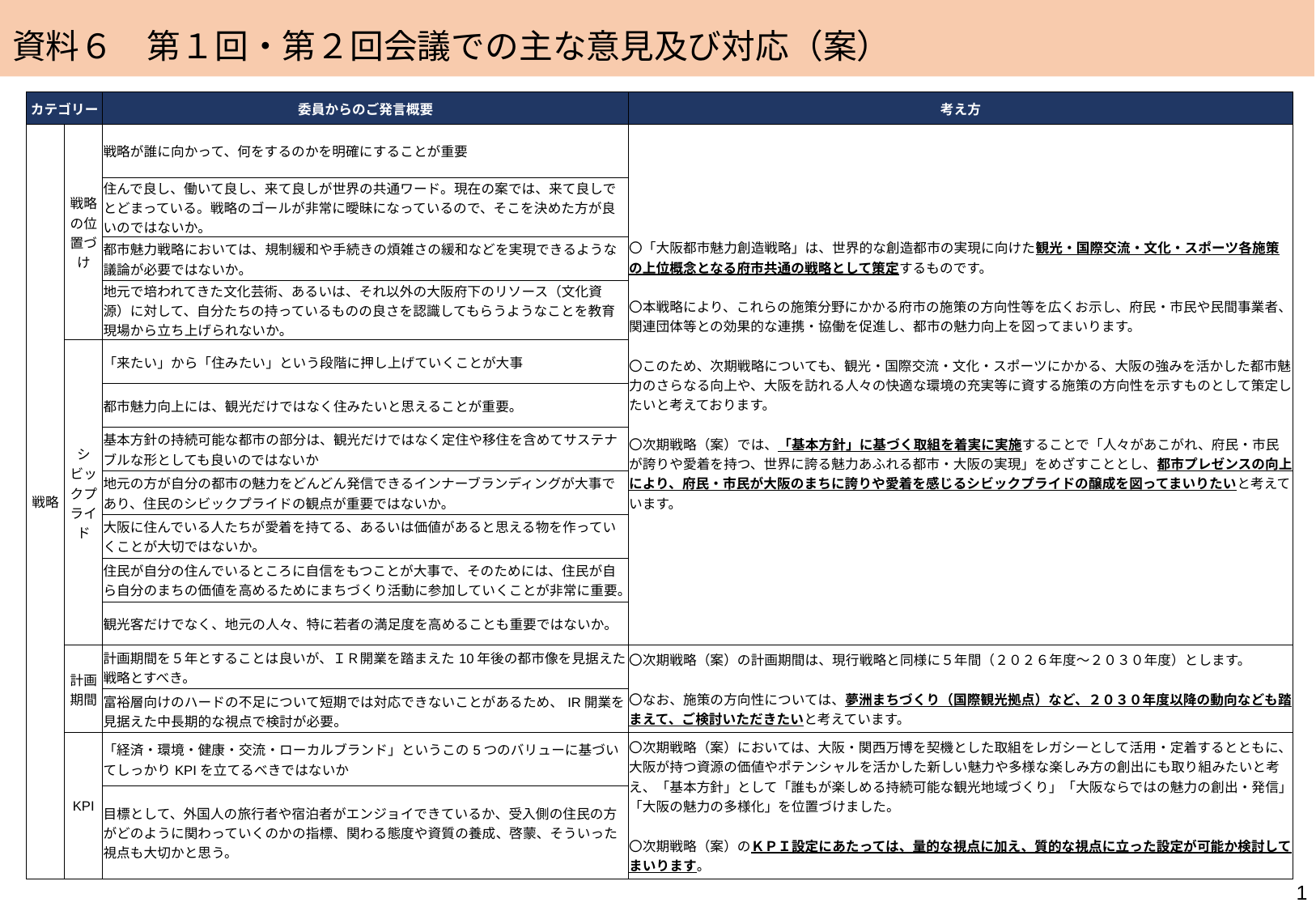

資料６　第１回・第２回会議での主な意見及び対応（案）
| カテゴリー |  | 委員からのご発言概要 | 考え方 |
| --- | --- | --- | --- |
| 戦略 | 戦略の位置づけ | 戦略が誰に向かって、何をするのかを明確にすることが重要 | 〇「大阪都市魅力創造戦略」は、世界的な創造都市の実現に向けた観光・国際交流・文化・スポーツ各施策の上位概念となる府市共通の戦略として策定するものです。 〇本戦略により、これらの施策分野にかかる府市の施策の方向性等を広くお示し、府民・市民や民間事業者、関連団体等との効果的な連携・協働を促進し、都市の魅力向上を図ってまいります。 〇このため、次期戦略についても、観光・国際交流・文化・スポーツにかかる、大阪の強みを活かした都市魅力のさらなる向上や、大阪を訪れる人々の快適な環境の充実等に資する施策の方向性を示すものとして策定したいと考えております。 〇次期戦略（案）では、「基本方針」に基づく取組を着実に実施することで「人々があこがれ、府民・市民が誇りや愛着を持つ、世界に誇る魅力あふれる都市・大阪の実現」をめざすこととし、都市プレゼンスの向上により、府民・市民が大阪のまちに誇りや愛着を感じるシビックプライドの醸成を図ってまいりたいと考えています。 |
|  |  | 住んで良し、働いて良し、来て良しが世界の共通ワード。現在の案では、来て良しでとどまっている。戦略のゴールが非常に曖昧になっているので、そこを決めた方が良いのではないか。 |  |
|  |  | 都市魅力戦略においては、規制緩和や手続きの煩雑さの緩和などを実現できるような議論が必要ではないか。 |  |
|  |  | 地元で培われてきた文化芸術、あるいは、それ以外の大阪府下のリソース（文化資源）に対して、自分たちの持っているものの良さを認識してもらうようなことを教育現場から立ち上げられないか。 |  |
|  | シビックプライド | 「来たい」から「住みたい」という段階に押し上げていくことが大事 |  |
|  |  | 都市魅力向上には、観光だけではなく住みたいと思えることが重要。 |  |
|  |  | 基本方針の持続可能な都市の部分は、観光だけではなく定住や移住を含めてサステナブルな形としても良いのではないか |  |
|  |  | 地元の方が自分の都市の魅力をどんどん発信できるインナーブランディングが大事であり、住民のシビックプライドの観点が重要ではないか。 |  |
|  |  | 大阪に住んでいる人たちが愛着を持てる、あるいは価値があると思える物を作っていくことが大切ではないか。 |  |
|  |  | 住民が自分の住んでいるところに自信をもつことが大事で、そのためには、住民が自ら自分のまちの価値を高めるためにまちづくり活動に参加していくことが非常に重要。 |  |
|  |  | 観光客だけでなく、地元の人々、特に若者の満足度を高めることも重要ではないか。 |  |
|  | 計画期間 | 計画期間を５年とすることは良いが、ＩＲ開業を踏まえた10年後の都市像を見据えた戦略とすべき。 | 〇次期戦略（案）の計画期間は、現行戦略と同様に５年間（２０２６年度～２０３０年度）とします。 〇なお、施策の方向性については、夢洲まちづくり（国際観光拠点）など、２０３０年度以降の動向なども踏まえて、ご検討いただきたいと考えています。 |
|  |  | 富裕層向けのハードの不足について短期では対応できないことがあるため、IR開業を見据えた中長期的な視点で検討が必要。 |  |
|  | KPI | 「経済・環境・健康・交流・ローカルブランド」というこの5つのバリューに基づいてしっかりKPIを立てるべきではないか | 〇次期戦略（案）においては、大阪・関西万博を契機とした取組をレガシーとして活用・定着するとともに、大阪が持つ資源の価値やポテンシャルを活かした新しい魅力や多様な楽しみ方の創出にも取り組みたいと考え、「基本方針」として「誰もが楽しめる持続可能な観光地域づくり」「大阪ならではの魅力の創出・発信」「大阪の魅力の多様化」を位置づけました。 〇次期戦略（案）のＫＰＩ設定にあたっては、量的な視点に加え、質的な視点に立った設定が可能か検討してまいります。 |
|  |  | 目標として、外国人の旅行者や宿泊者がエンジョイできているか、受入側の住民の方がどのように関わっていくのかの指標、関わる態度や資質の養成、啓蒙、そういった視点も大切かと思う。 |  |
1